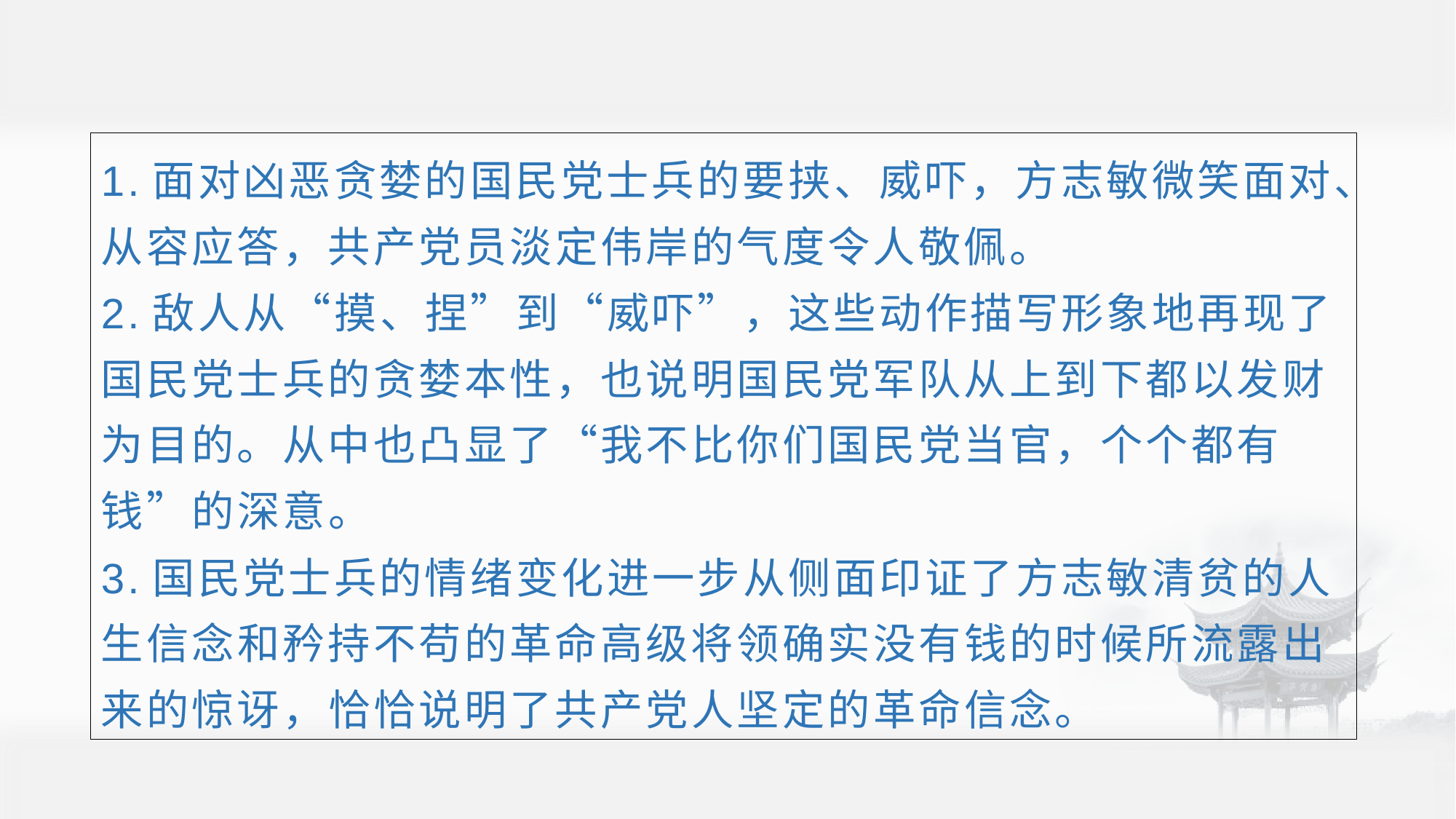

1.面对凶恶贪婪的国民党士兵的要挟、威吓，方志敏微笑面对、从容应答，共产党员淡定伟岸的气度令人敬佩。
2.敌人从“摸、捏”到“威吓”，这些动作描写形象地再现了国民党士兵的贪婪本性，也说明国民党军队从上到下都以发财为目的。从中也凸显了“我不比你们国民党当官，个个都有钱”的深意。
3.国民党士兵的情绪变化进一步从侧面印证了方志敏清贫的人生信念和矜持不苟的革命高级将领确实没有钱的时候所流露出来的惊讶，恰恰说明了共产党人坚定的革命信念。